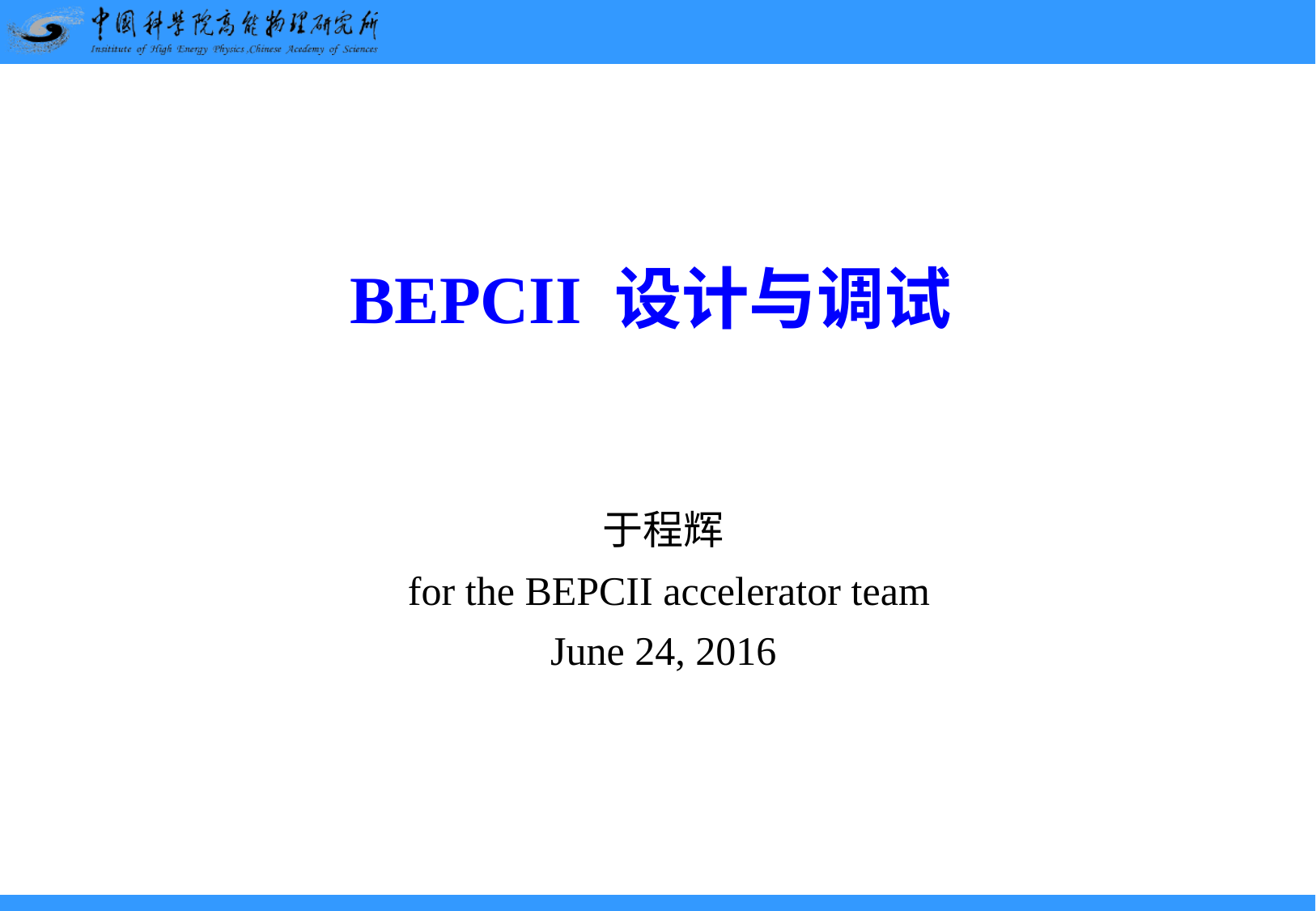

# BEPCII 设计与调试
于程辉
 for the BEPCII accelerator team
June 24, 2016